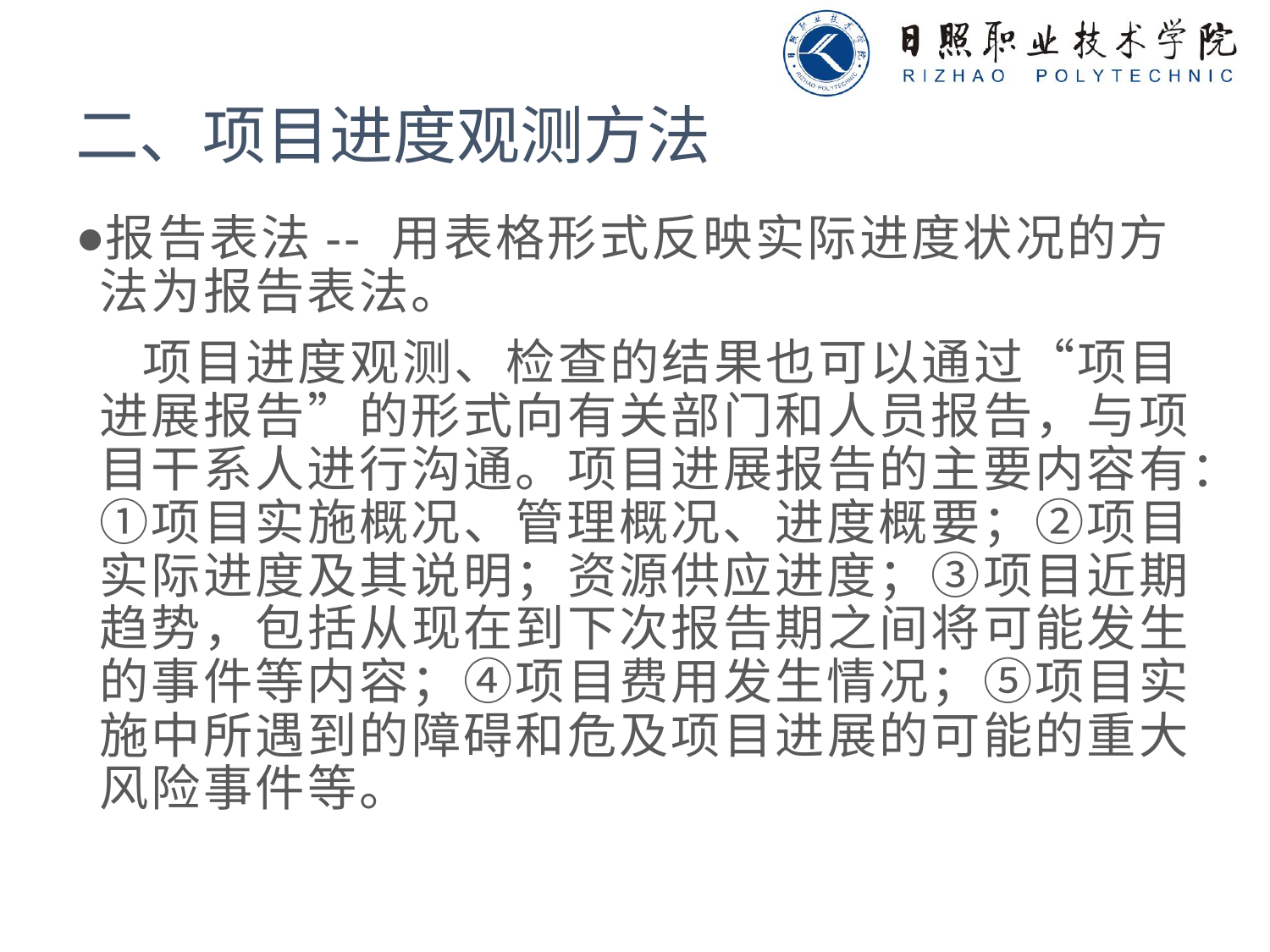

# 二、项目进度观测方法
报告表法-- 用表格形式反映实际进度状况的方法为报告表法。
    项目进度观测、检查的结果也可以通过“项目进展报告”的形式向有关部门和人员报告，与项目干系人进行沟通。项目进展报告的主要内容有：①项目实施概况、管理概况、进度概要；②项目实际进度及其说明；资源供应进度；③项目近期趋势，包括从现在到下次报告期之间将可能发生的事件等内容；④项目费用发生情况；⑤项目实施中所遇到的障碍和危及项目进展的可能的重大风险事件等。